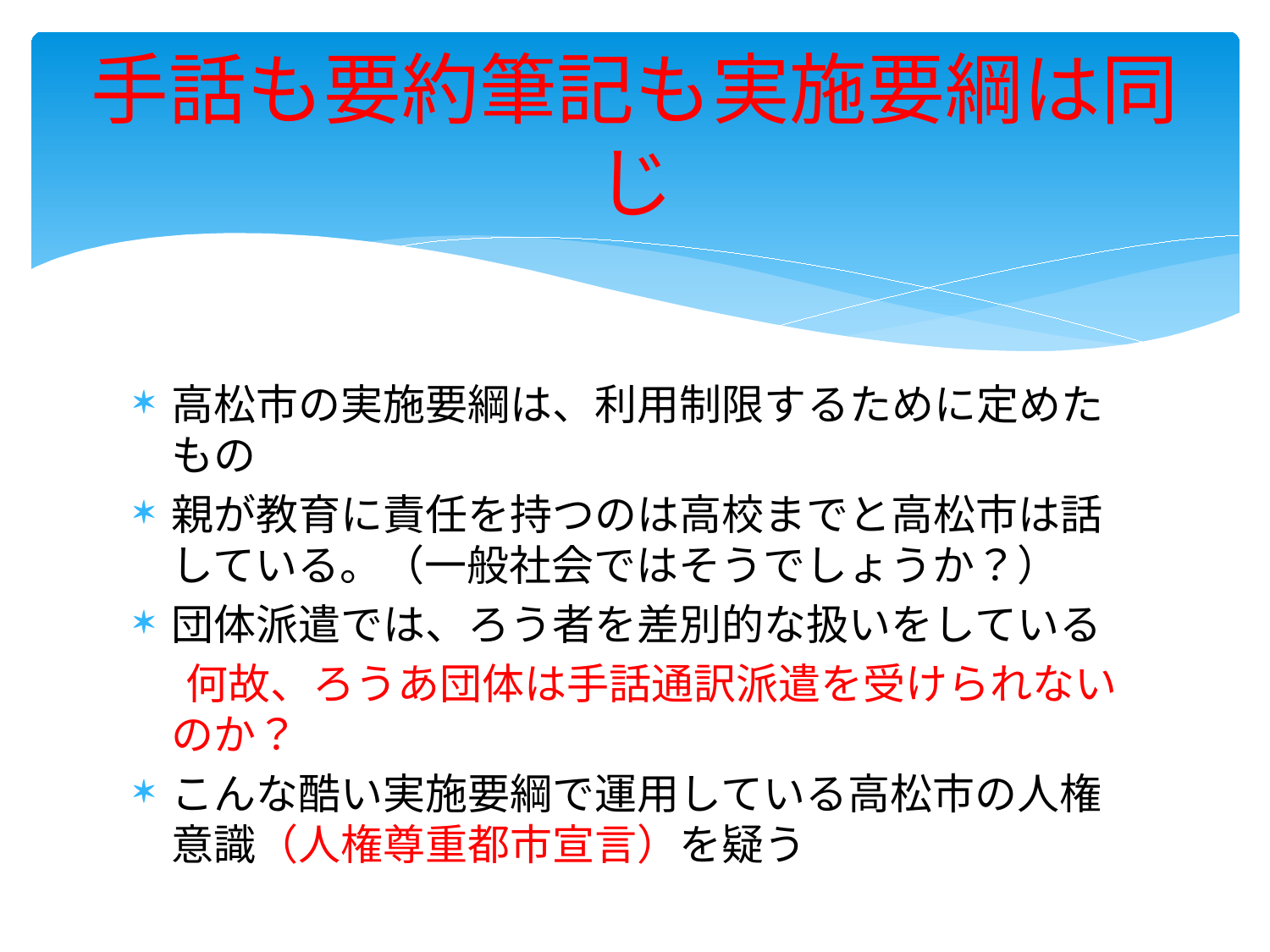

# 手話も要約筆記も実施要綱は同じ
高松市の実施要綱は、利用制限するために定めたもの
親が教育に責任を持つのは高校までと高松市は話している。（一般社会ではそうでしょうか？）
団体派遣では、ろう者を差別的な扱いをしている
　 何故、ろうあ団体は手話通訳派遣を受けられないのか？
こんな酷い実施要綱で運用している高松市の人権意識（人権尊重都市宣言）を疑う